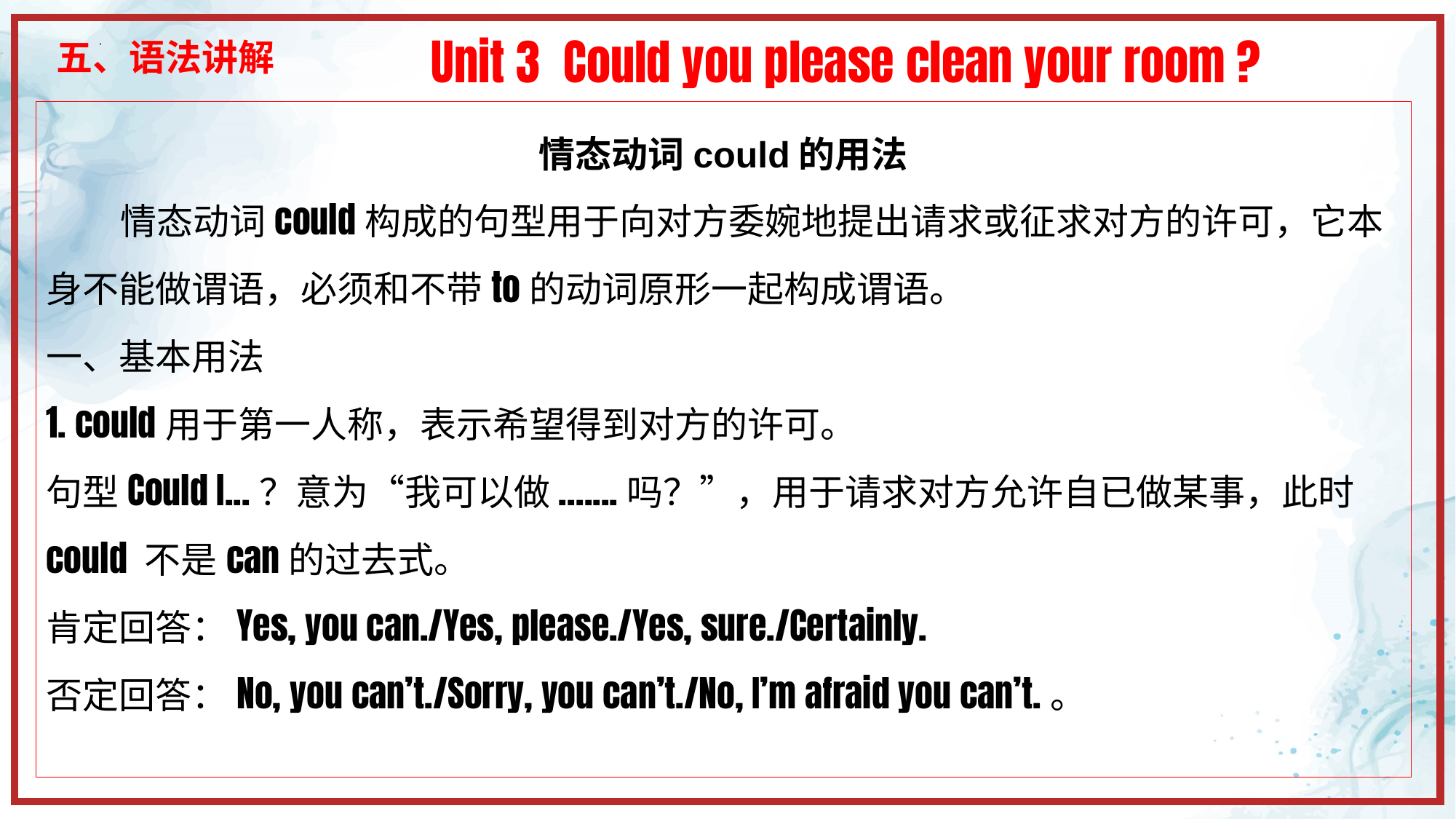

五、语法讲解
Unit 3  Could you please clean your room ?
情态动词could的用法
        情态动词could构成的句型用于向对方委婉地提出请求或征求对方的许可，它本身不能做谓语，必须和不带to的动词原形一起构成谓语。
一、基本用法
1. could用于第一人称，表示希望得到对方的许可。
句型Could I...？意为“我可以做.…...吗？”，用于请求对方允许自已做某事，此时could 不是can的过去式。
肯定回答：Yes, you can./Yes, please./Yes, sure./Certainly.
否定回答：No, you can’t./Sorry, you can’t./No, I’m afraid you can’t.。